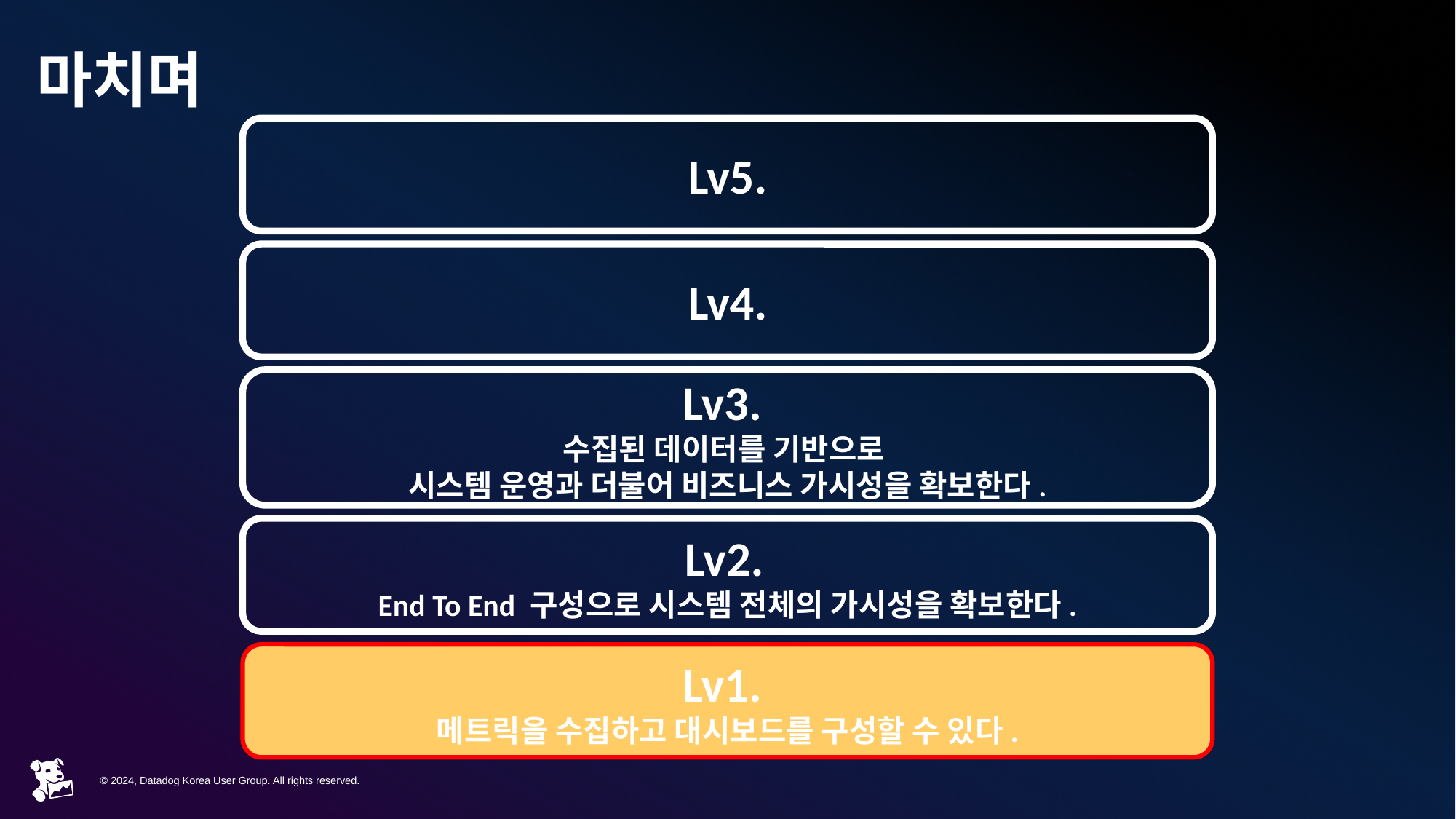

# 마치며
Lv5.
Lv4.
Lv3.
수집된 데이터를 기반으로
시스템 운영과 더불어 비즈니스 가시성을 확보한다.
Lv2.
End To End 구성으로 시스템 전체의 가시성을 확보한다.
Lv1.
메트릭을 수집하고 대시보드를 구성할 수 있다.